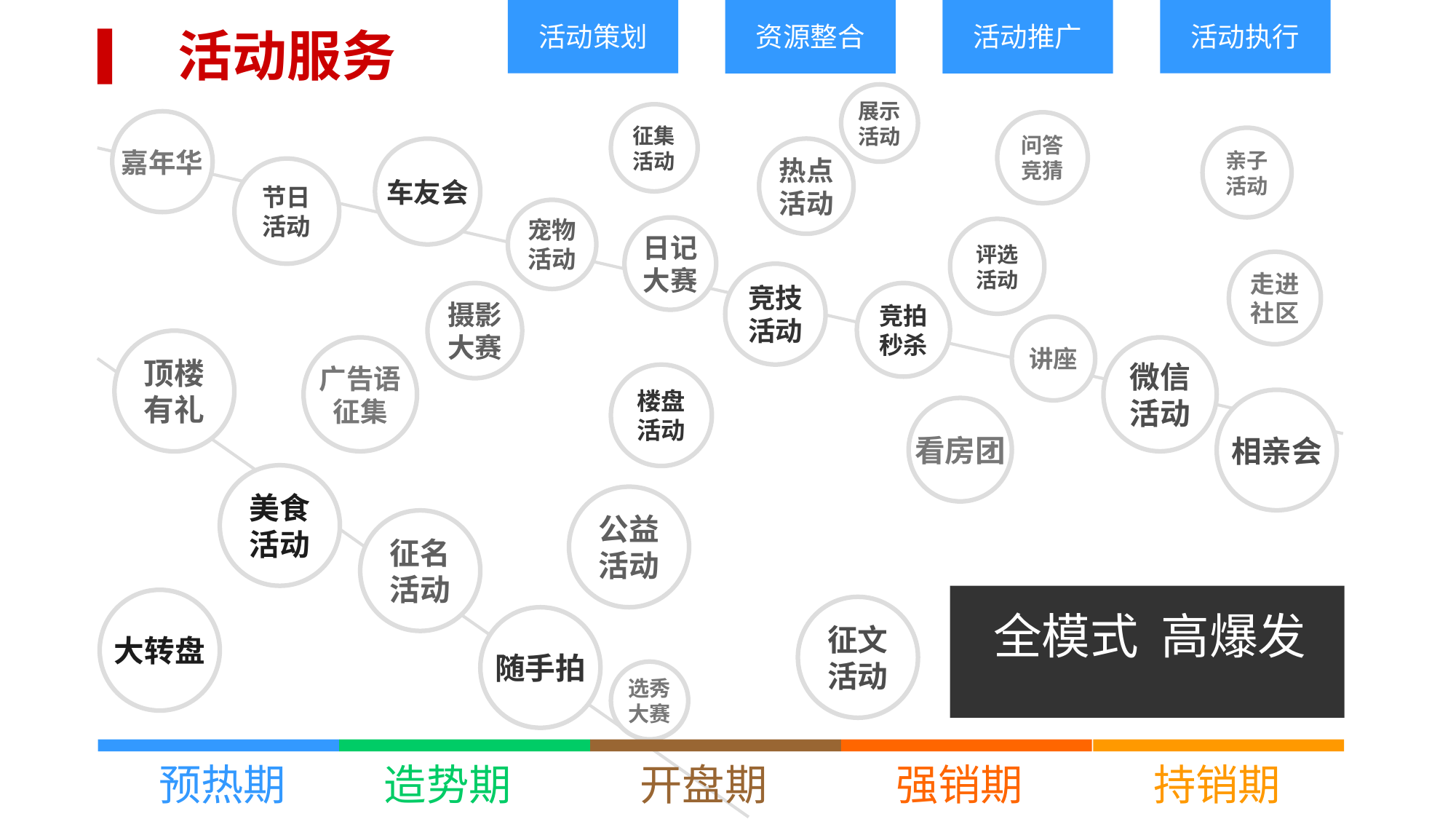

活动策划
活动执行
资源整合
活动推广
活动服务

展示
活动
征集
活动
嘉年华
问答
竞猜
亲子
活动
车友会
热点
活动

节日
活动
宠物
活动
日记
大赛
评选
活动
走进
社区
竞技
活动
摄影
大赛
竞拍
秒杀
讲座
顶楼
有礼
广告语
征集
微信
活动

楼盘
活动
相亲会
看房团
美食
活动
公益
活动
征名
活动

大转盘
征文
活动
全模式  高爆发
随手拍
选秀
大赛

预热期
造势期
开盘期
强销期
持销期